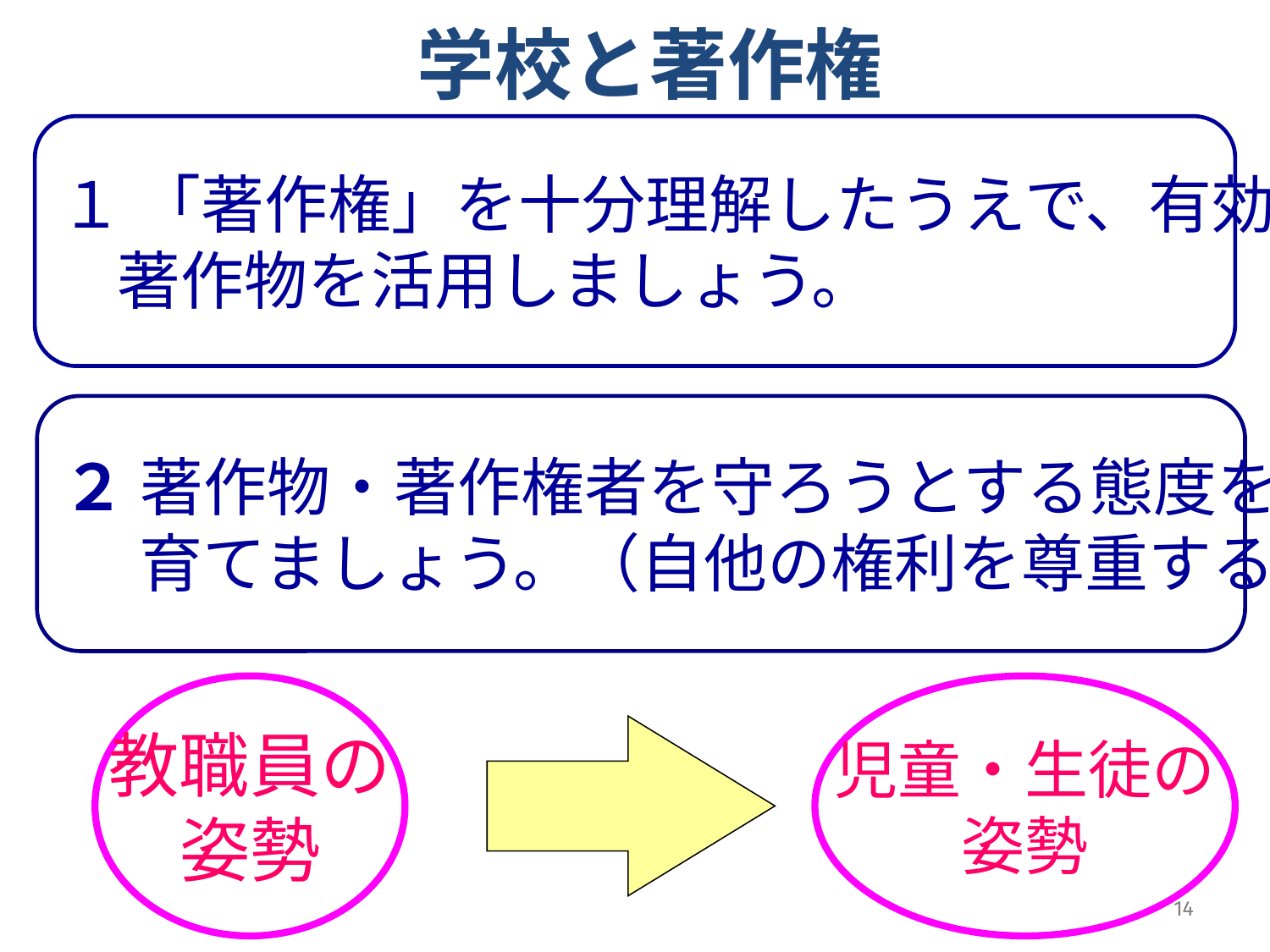

学校と著作権
１ 「著作権」を十分理解したうえで、有効に
   著作物を活用しましょう。

２ 著作物・著作権者を守ろうとする態度を
　 育てましょう。（自他の権利を尊重する）

教職員の
姿勢
児童・生徒の
姿勢
14